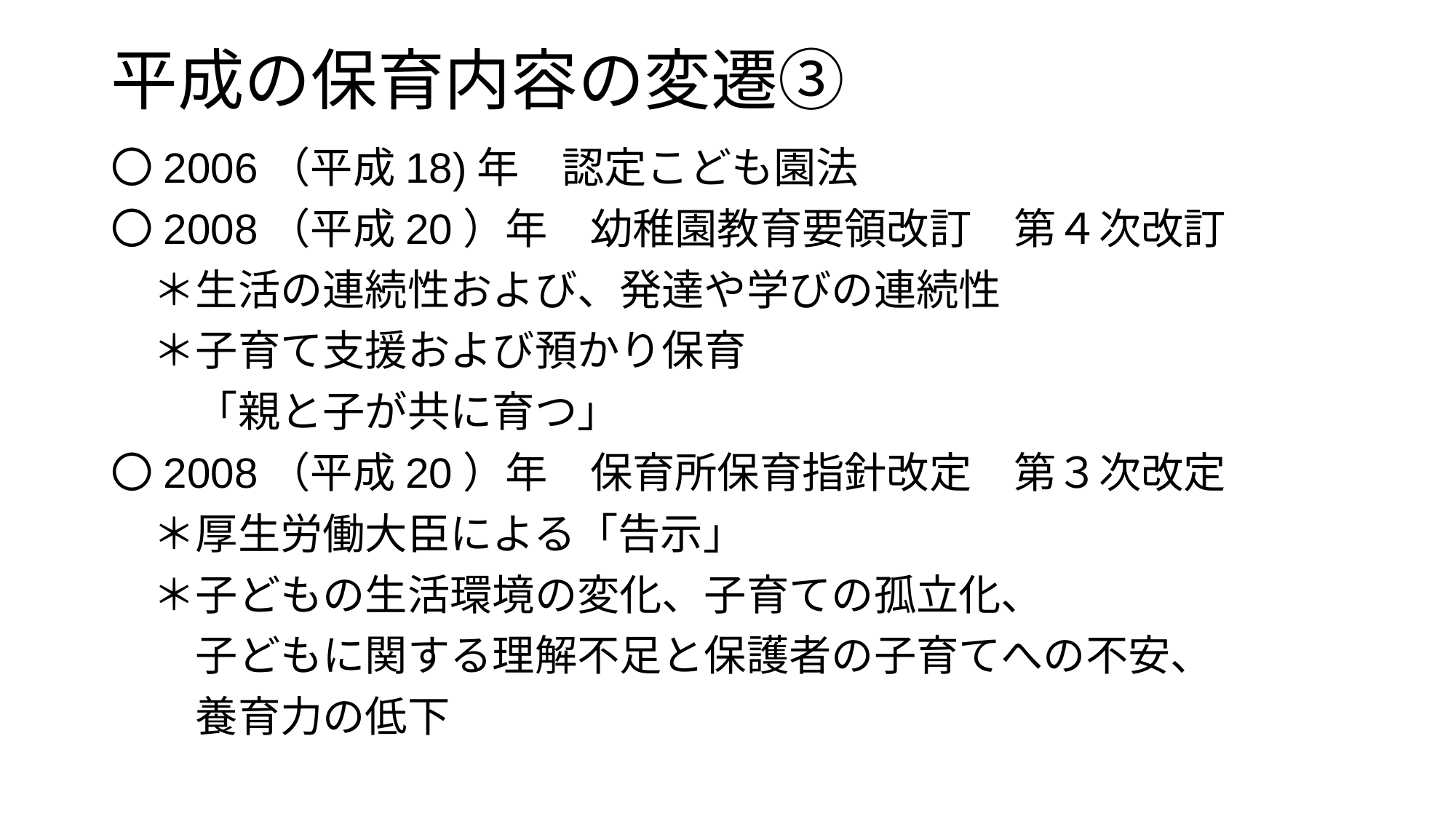

# 平成の保育内容の変遷③
〇2006（平成18)年　認定こども園法
〇2008（平成20）年　幼稚園教育要領改訂　第４次改訂
　＊生活の連続性および、発達や学びの連続性
　＊子育て支援および預かり保育
　　「親と子が共に育つ」
〇2008（平成20）年　保育所保育指針改定　第３次改定
　＊厚生労働大臣による「告示」
　＊子どもの生活環境の変化、子育ての孤立化、
　　子どもに関する理解不足と保護者の子育てへの不安、
　　養育力の低下